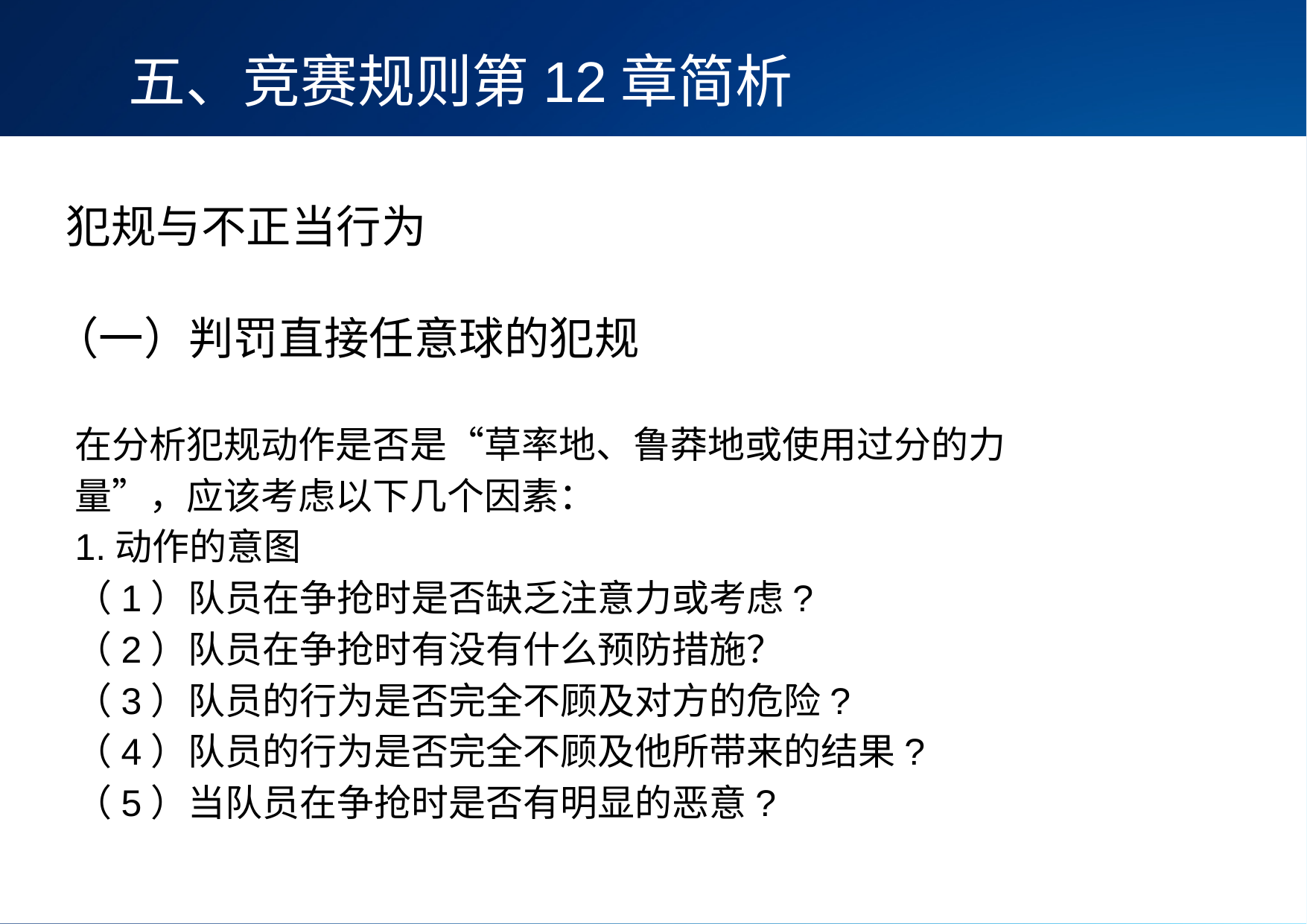

五、竞赛规则第12章简析
犯规与不正当行为
（一）判罚直接任意球的犯规
在分析犯规动作是否是“草率地、鲁莽地或使用过分的力量”，应该考虑以下几个因素：
1.动作的意图
（1）队员在争抢时是否缺乏注意力或考虑?
（2）队员在争抢时有没有什么预防措施？
（3）队员的行为是否完全不顾及对方的危险?
（4）队员的行为是否完全不顾及他所带来的结果?
（5）当队员在争抢时是否有明显的恶意?